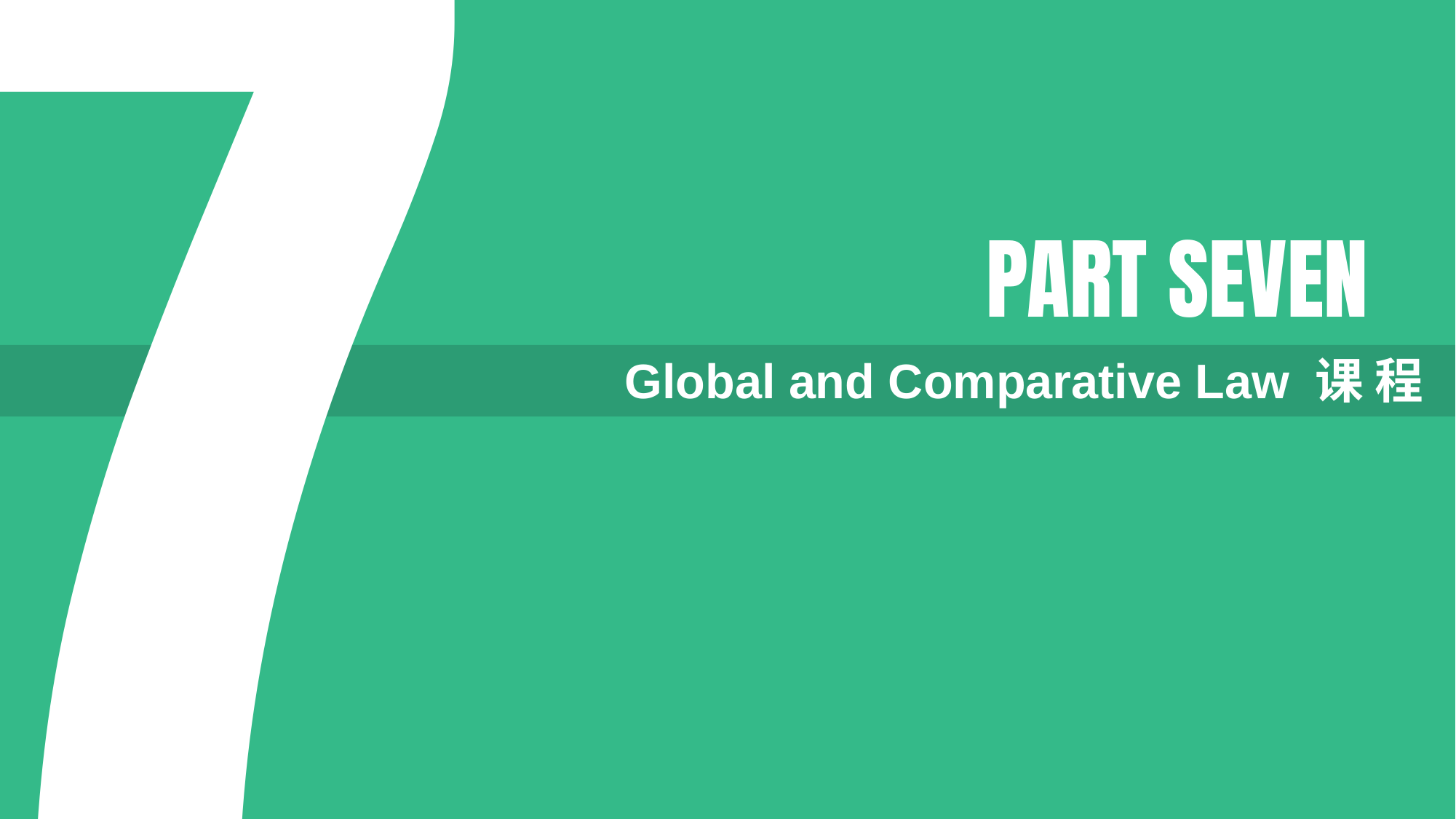

7
PART SEVEN
Global and Comparative Law 课 程